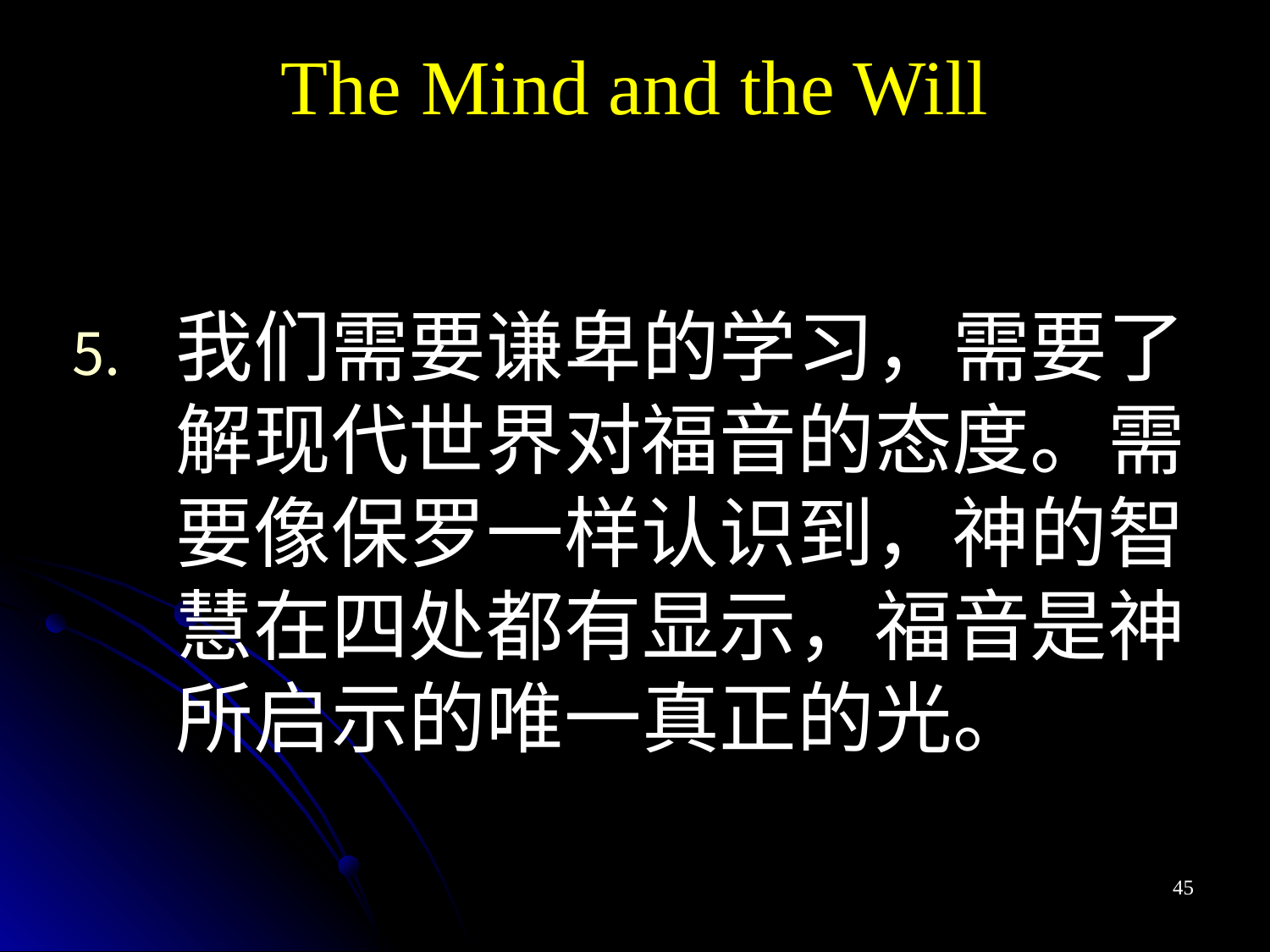

The Mind and the Will
我们需要谦卑的学习，需要了解现代世界对福音的态度。需要像保罗一样认识到，神的智慧在四处都有显示，福音是神所启示的唯一真正的光。
45